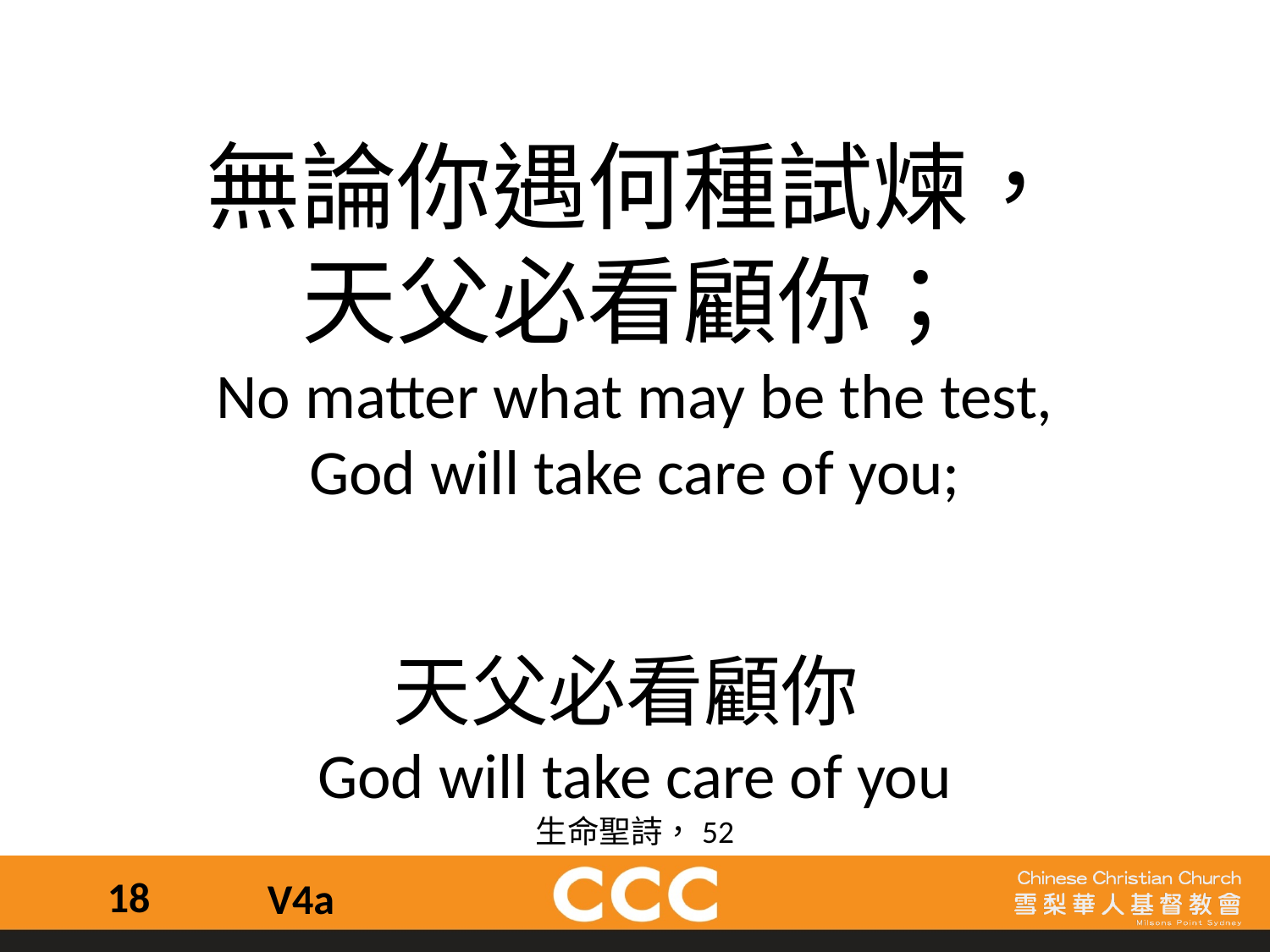

無論你遇何種試煉，
天父必看顧你；
No matter what may be the test,
God will take care of you;
天父必看顧你
God will take care of you
生命聖詩，52
18
V4a